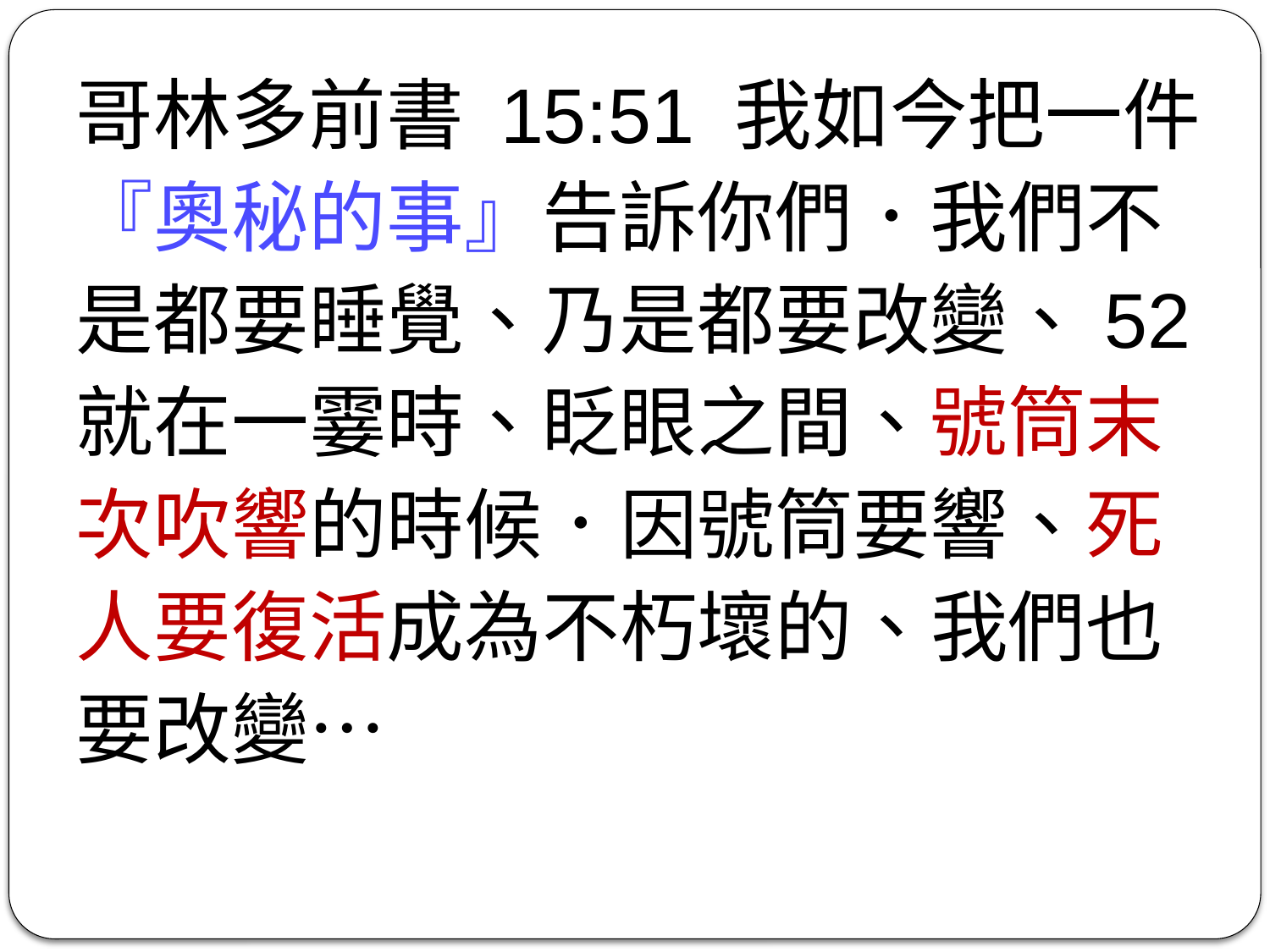

哥林多前書 15:51 我如今把一件『奧秘的事』告訴你們．我們不是都要睡覺、乃是都要改變、52 就在一霎時、眨眼之間、號筒末次吹響的時候．因號筒要響、死人要復活成為不朽壞的、我們也要改變…